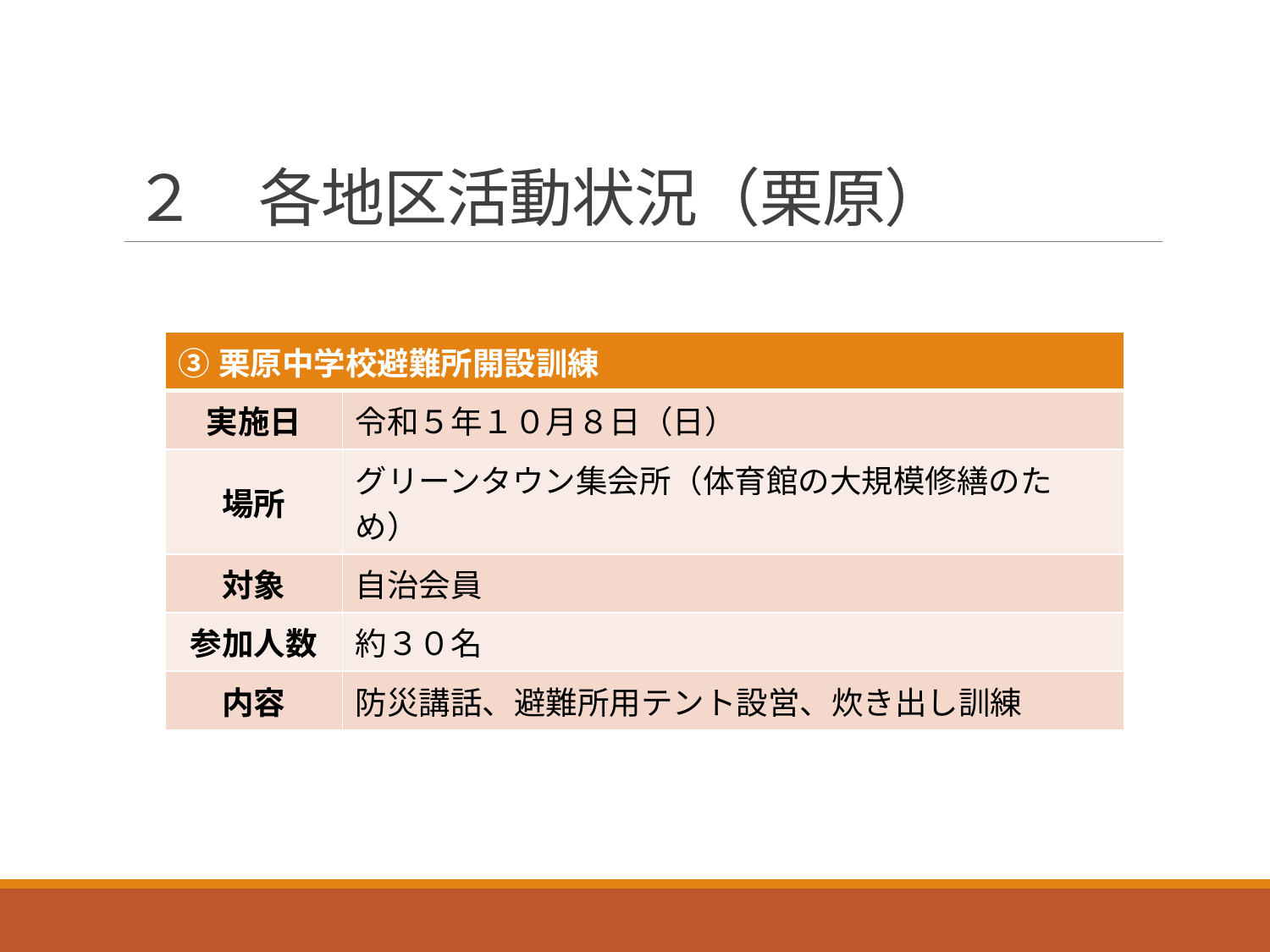

# ２　各地区活動状況（栗原）

| ③栗原中学校避難所開設訓練 |  |
| --- | --- |
| 実施日 | 令和５年１０月８日（日） |
| 場所 | グリーンタウン集会所（体育館の大規模修繕のため） |
| 対象 | 自治会員 |
| 参加人数 | 約３０名 |
| 内容 | 防災講話、避難所用テント設営、炊き出し訓練 |